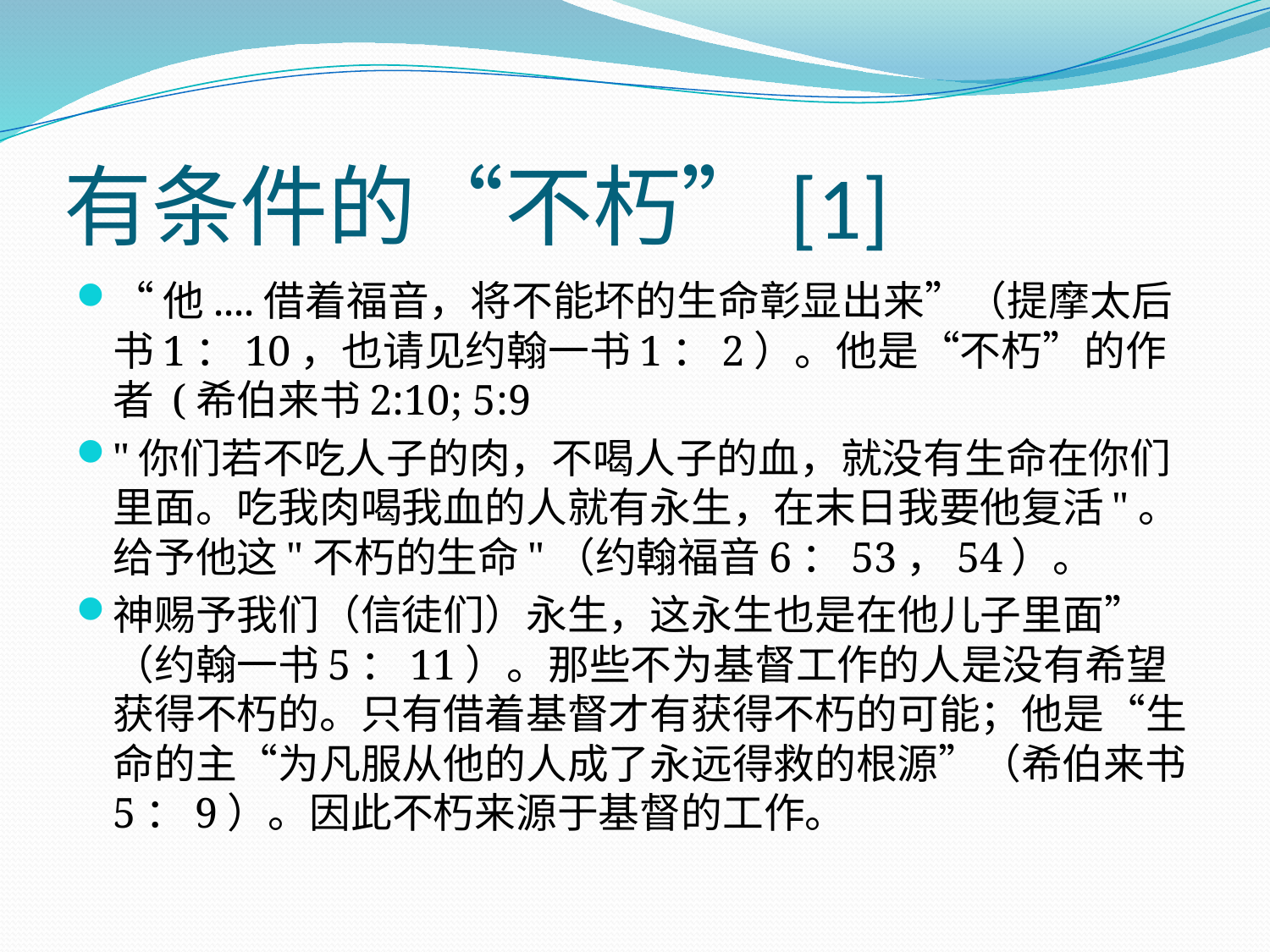

# 有条件的“不朽”[1]
“他....借着福音，将不能坏的生命彰显出来”（提摩太后书1：10，也请见约翰一书1：2）。他是“不朽”的作者 (希伯来书2:10; 5:9
"你们若不吃人子的肉，不喝人子的血，就没有生命在你们里面。吃我肉喝我血的人就有永生，在末日我要他复活"。给予他这"不朽的生命"（约翰福音6：53，54）。
神赐予我们（信徒们）永生，这永生也是在他儿子里面”（约翰一书5：11）。那些不为基督工作的人是没有希望获得不朽的。只有借着基督才有获得不朽的可能；他是“生命的主“为凡服从他的人成了永远得救的根源”（希伯来书5：9）。因此不朽来源于基督的工作。